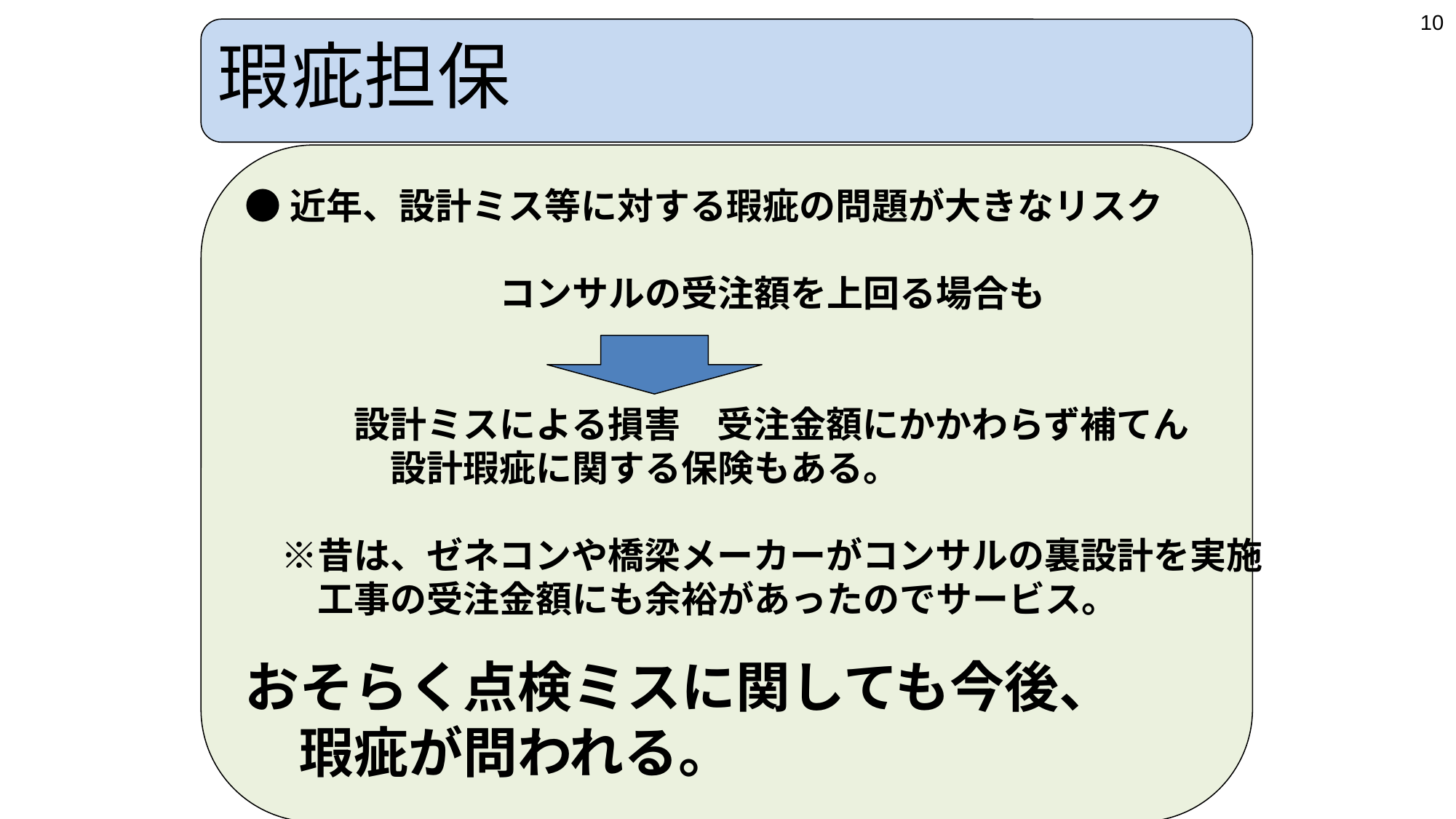

10
瑕疵担保

●近年、設計ミス等に対する瑕疵の問題が大きなリスク

　　　　　　　コンサルの受注額を上回る場合も

　　　設計ミスによる損害　受注金額にかかわらず補てん
　　　　設計瑕疵に関する保険もある。

　※昔は、ゼネコンや橋梁メーカーがコンサルの裏設計を実施
　　工事の受注金額にも余裕があったのでサービス。

おそらく点検ミスに関しても今後、
　瑕疵が問われる。